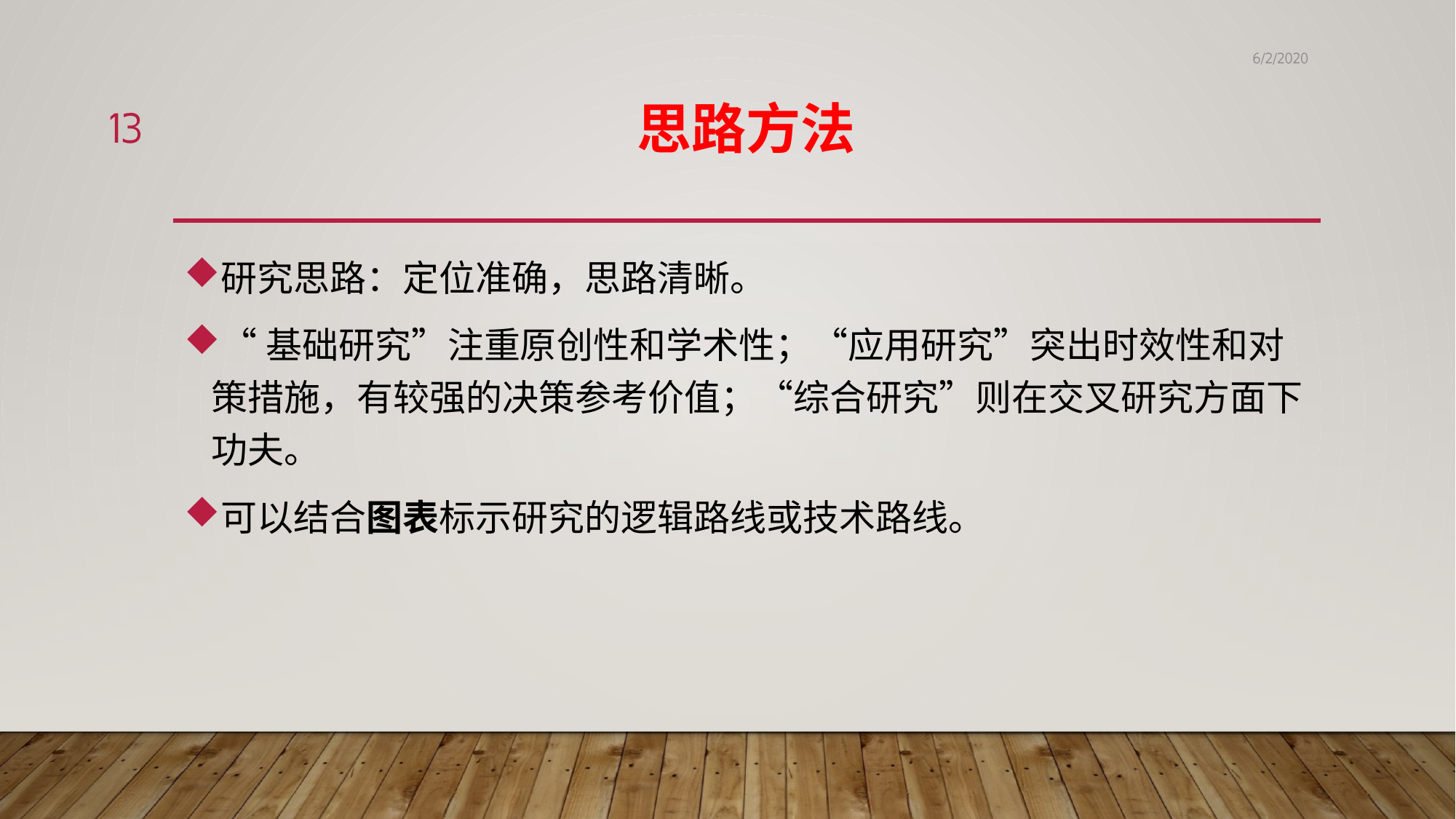

6/2/2020
13
# 思路方法
研究思路：定位准确，思路清晰。
“基础研究”注重原创性和学术性；“应用研究”突出时效性和对策措施，有较强的决策参考价值；“综合研究”则在交叉研究方面下功夫。
可以结合图表标示研究的逻辑路线或技术路线。